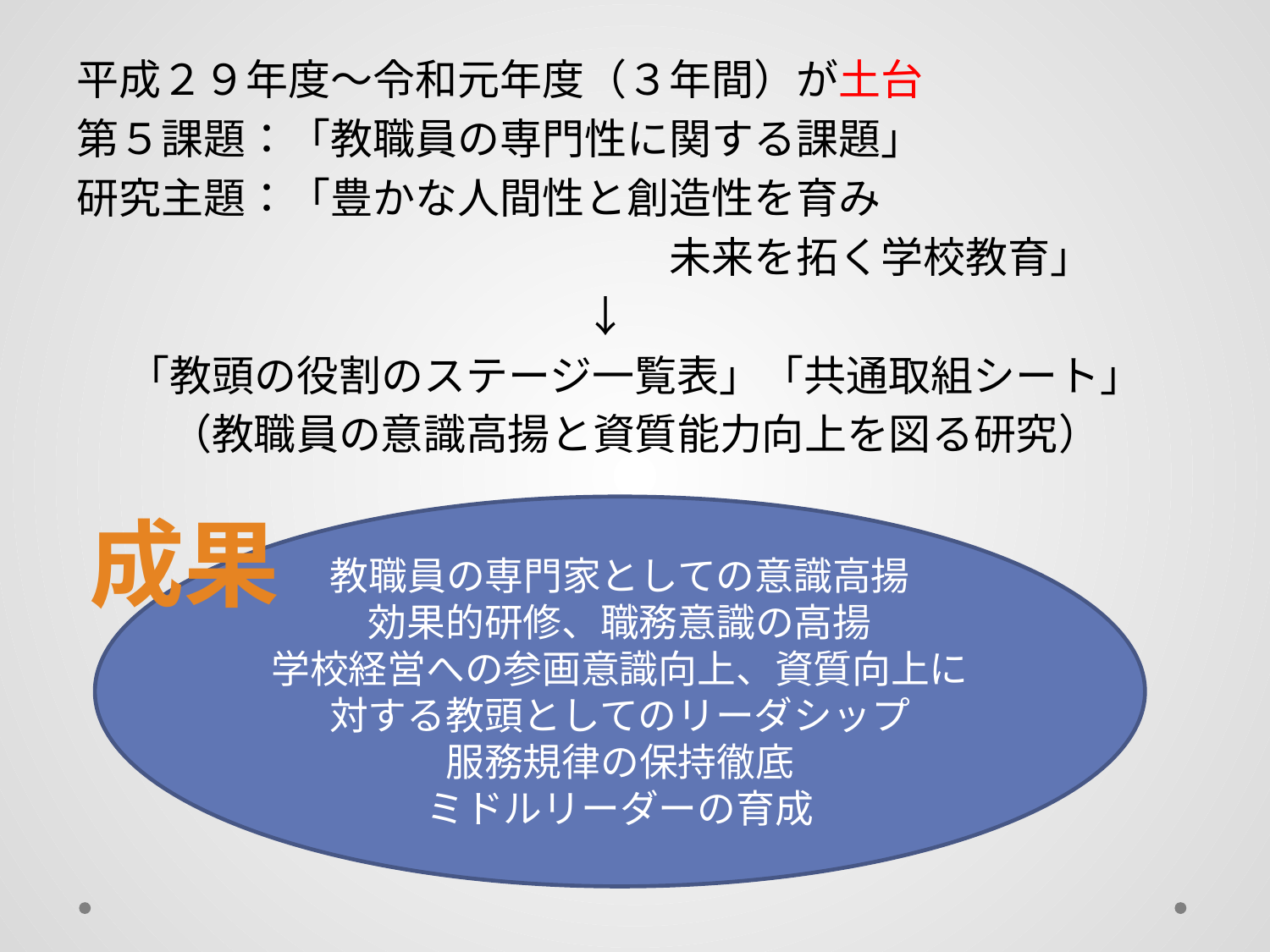

平成２９年度～令和元年度（３年間）が土台
第５課題：「教職員の専門性に関する課題」
研究主題：「豊かな人間性と創造性を育み
　　　　　　　　　　　　　　未来を拓く学校教育」
　　　　　　　　　　　　↓
「教頭の役割のステージ一覧表」「共通取組シート」
（教職員の意識高揚と資質能力向上を図る研究）

教職員の専門家としての意識高揚
効果的研修、職務意識の高揚
学校経営への参画意識向上、資質向上に対する教頭としてのリーダシップ
服務規律の保持徹底
ミドルリーダーの育成
成果